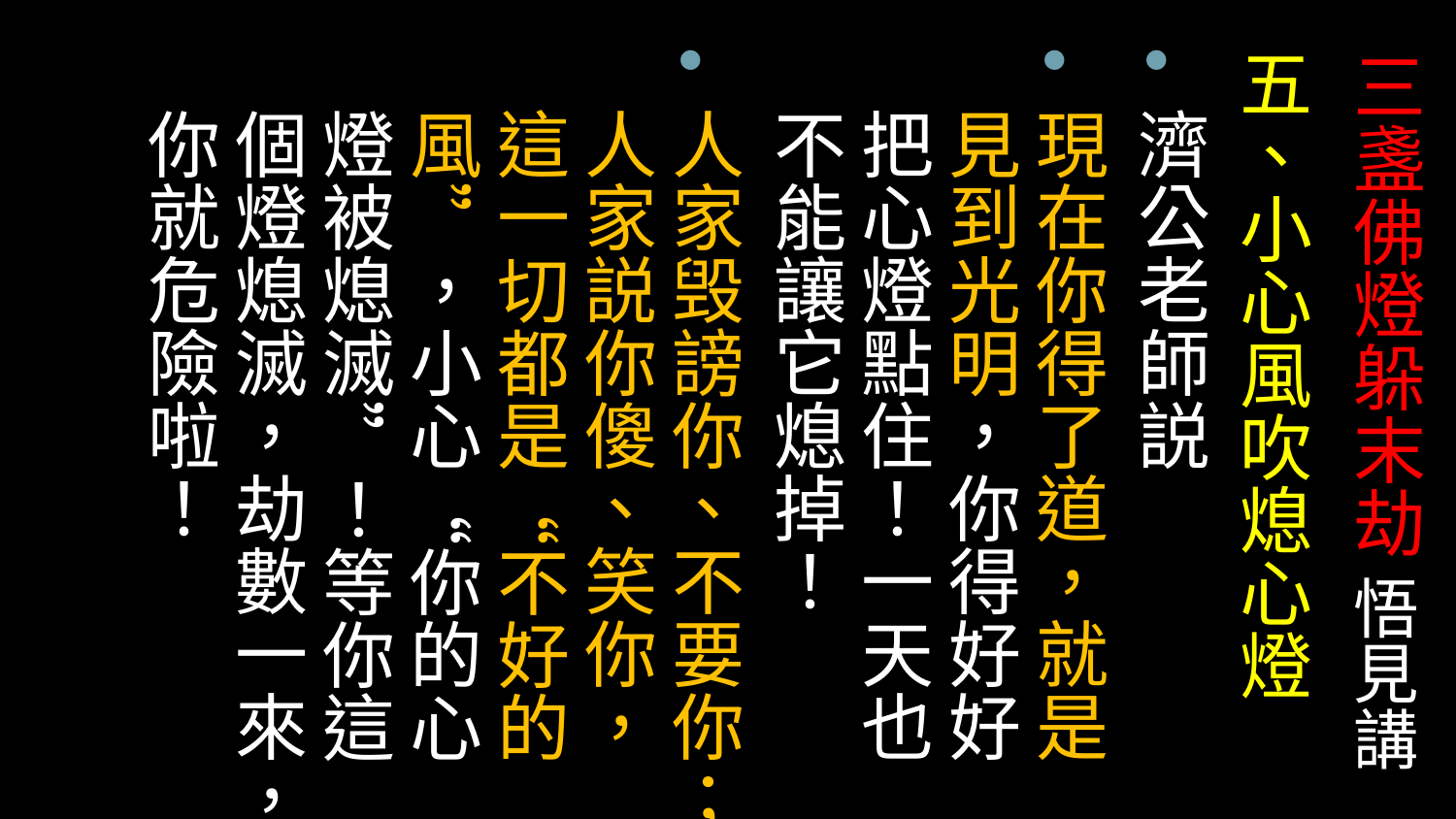

五、小心風吹熄心燈
濟公老師説
現在你得了道，就是見到光明，你得好好把心燈點住！一天也不能讓它熄掉！
人家毁謗你、不要你；人家説你傻、笑你，這一切都是“不好的風”，小心“你的心燈被熄滅”！等你這個燈熄滅，劫數一來，你就危險啦！

# 三盞佛燈躲末劫 悟見講